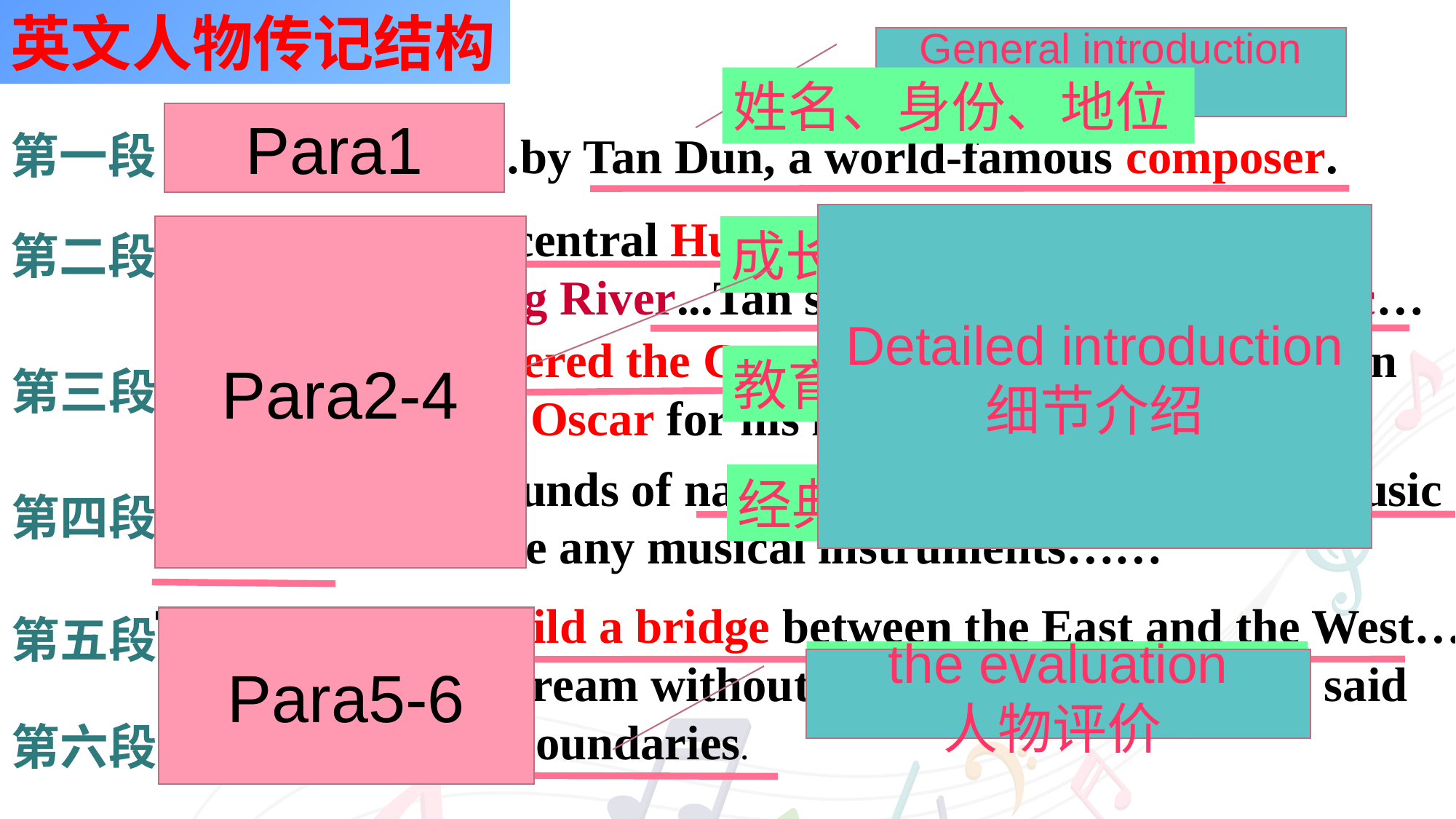

英文人物传记结构
General introduction
总体介绍
姓名、身份、地位
Para1
Each time ……by Tan Dun, a world-famous composer.
第一段
Born in 1958 in central Hunan, China, Tan Dun grew up
 near the Liuyang River...Tan showed an interest in music…
Detailed introduction
细节介绍
Para2-4
成长经历、兴趣爱好
第二段
 In 1978, Tan entered the Central Conservatory of music in Beijing…USA… Oscar for his music in the film …….
教育经历、突出成绩
第三段
As he likes the sounds of nature… His amazing piece of music Water does not use any musical instruments……
经典作品、性格特点
第四段
Tan has helped build a bridge between the East and the West…
 “My music is to dream without boundaries,” Tan once   said
…music without boundaries.
第五段
Para5-6
影响、启示
the evaluation
人物评价
第六段